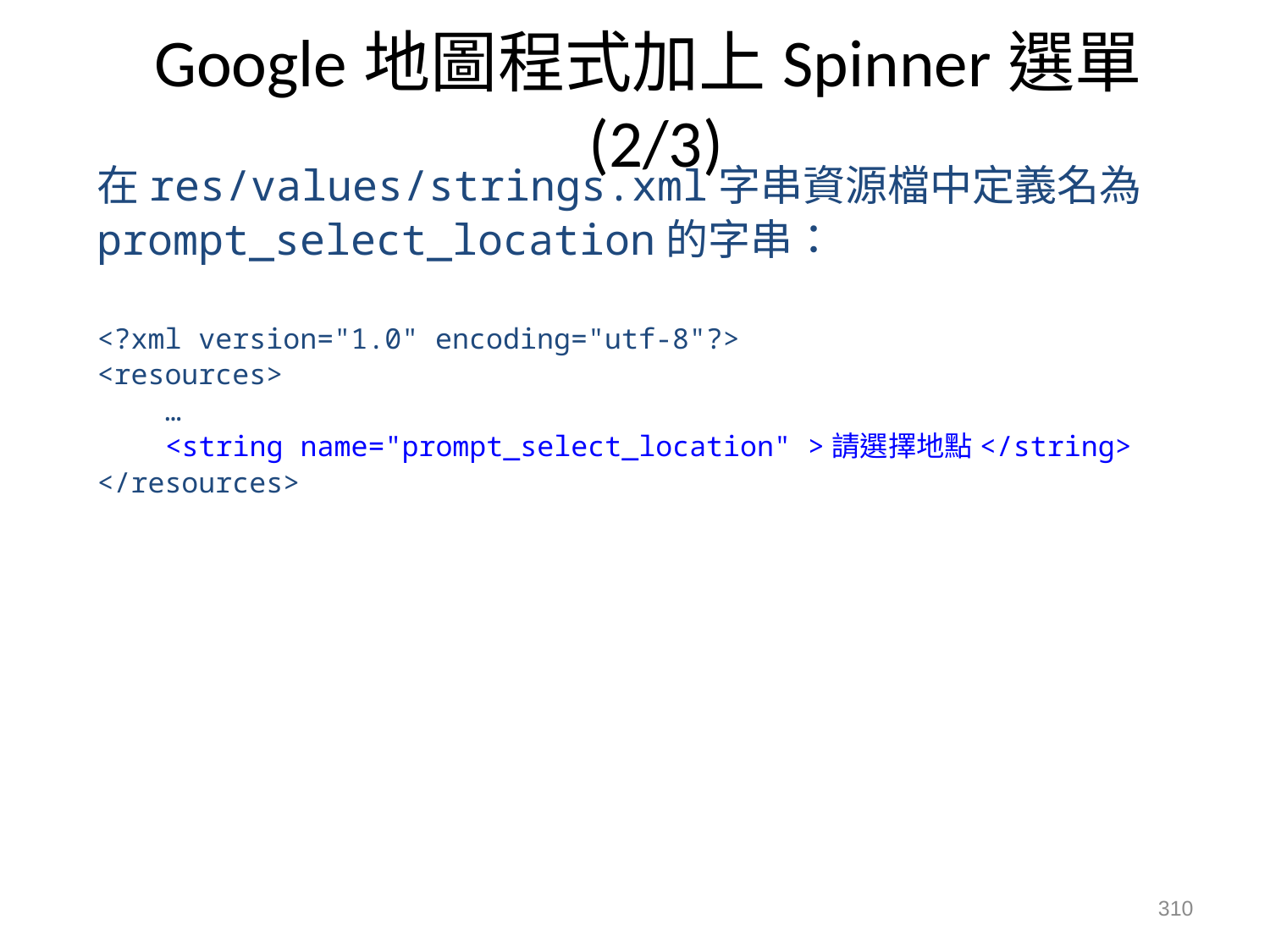

# Google地圖程式加上Spinner選單(2/3)
在res/values/strings.xml字串資源檔中定義名為
prompt_select_location的字串：

<?xml version="1.0" encoding="utf-8"?>
<resources>
    …
    <string name="prompt_select_location" >請選擇地點</string>
</resources>

310